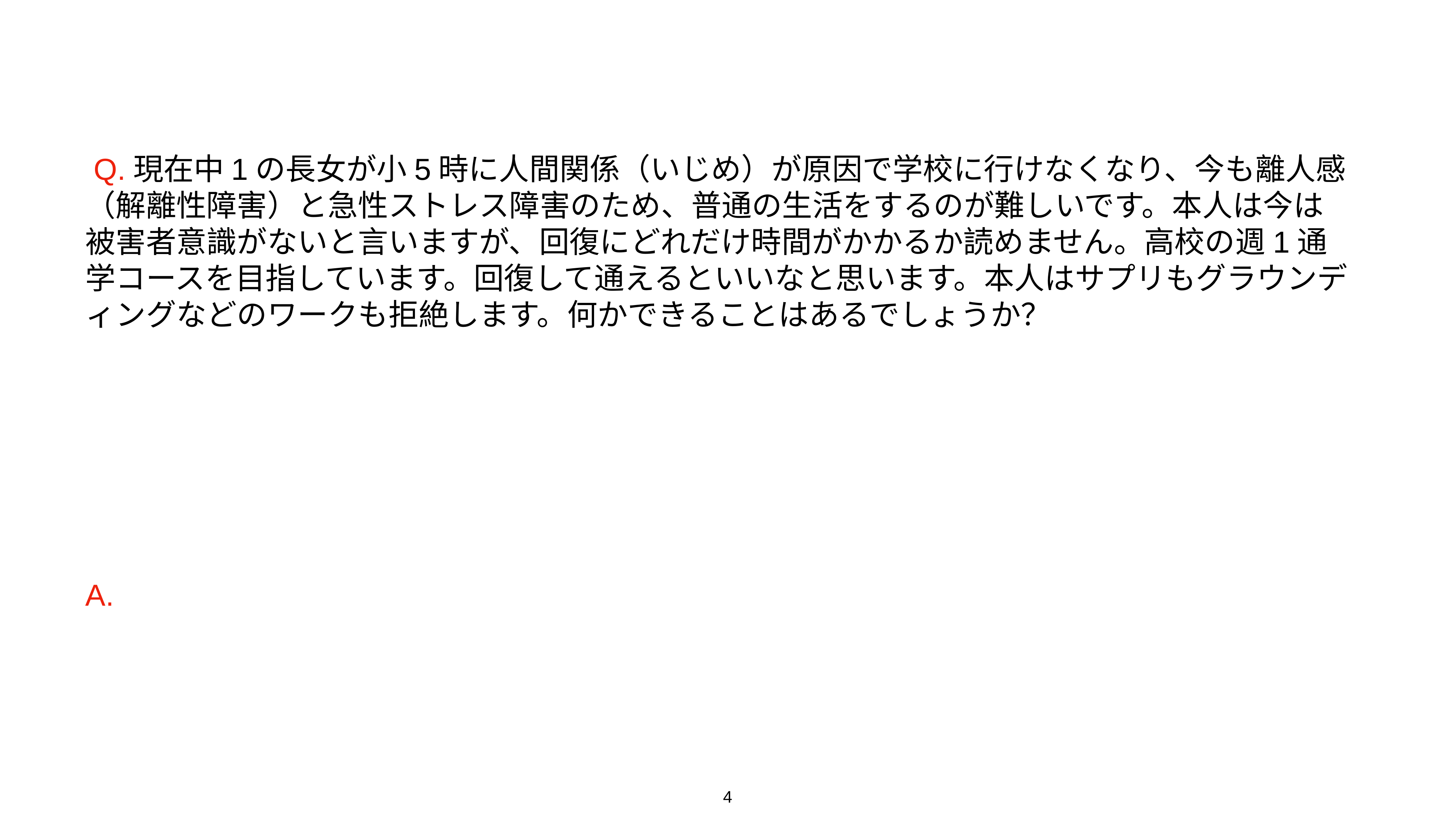

Q.現在中1の長女が小5時に人間関係（いじめ）が原因で学校に行けなくなり、今も離人感（解離性障害）と急性ストレス障害のため、普通の生活をするのが難しいです。本人は今は被害者意識がないと言いますが、回復にどれだけ時間がかかるか読めません。高校の週1通学コースを目指しています。回復して通えるといいなと思います。本人はサプリもグラウンディングなどのワークも拒絶します。何かできることはあるでしょうか？
A.
4